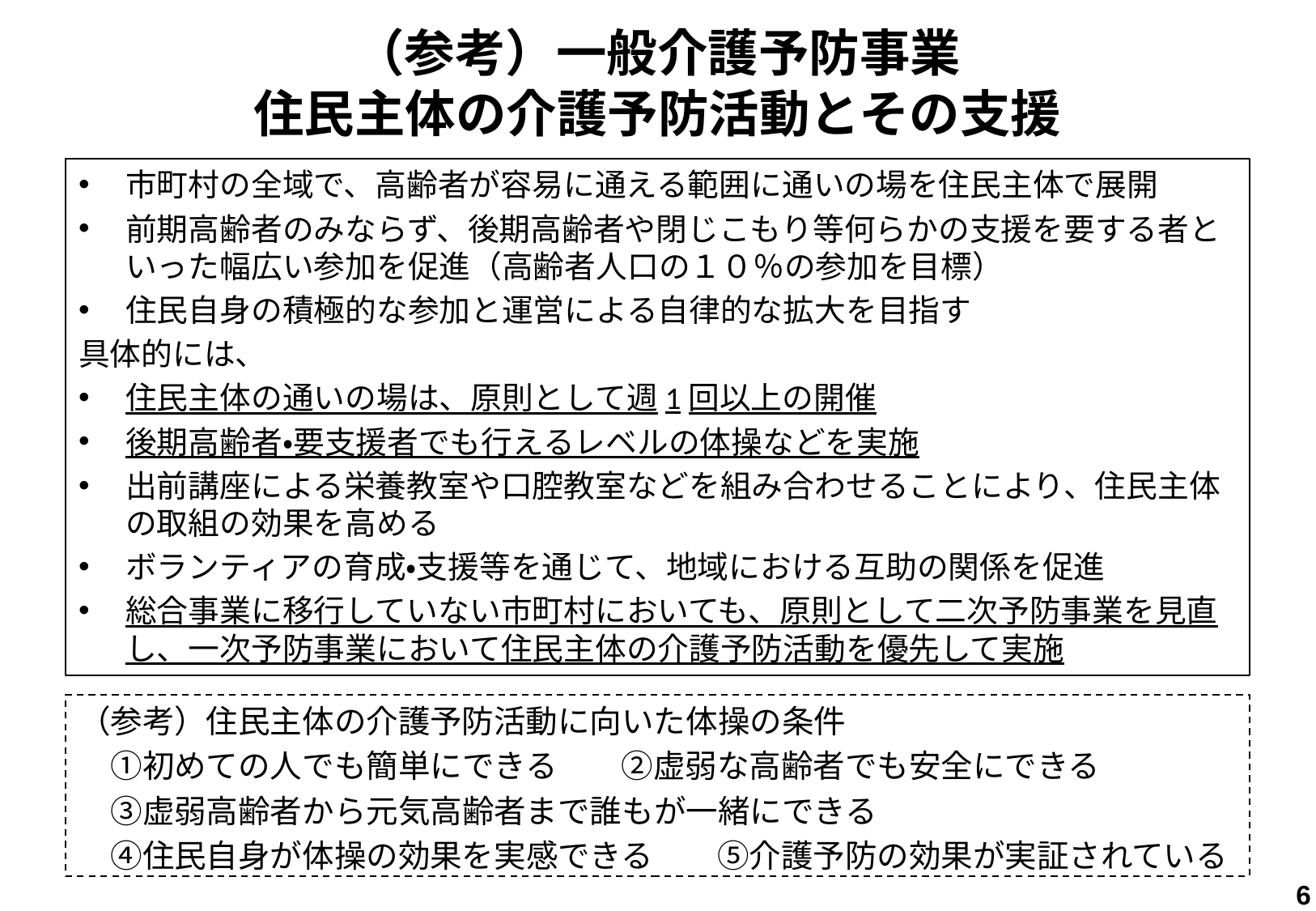

# （参考）一般介護予防事業 住民主体の介護予防活動とその支援
市町村の全域で、高齢者が容易に通える範囲に通いの場を住民主体で展開
前期高齢者のみならず、後期高齢者や閉じこもり等何らかの支援を要する者といった幅広い参加を促進（高齢者人口の１０％の参加を目標）
住民自身の積極的な参加と運営による自律的な拡大を目指す
具体的には、
住民主体の通いの場は、原則として週1回以上の開催
後期高齢者・要支援者でも行えるレベルの体操などを実施
出前講座による栄養教室や口腔教室などを組み合わせることにより、住民主体の取組の効果を高める
ボランティアの育成・支援等を通じて、地域における互助の関係を促進
総合事業に移行していない市町村においても、原則として二次予防事業を見直し、一次予防事業において住民主体の介護予防活動を優先して実施
（参考）住民主体の介護予防活動に向いた体操の条件
　①初めての人でも簡単にできる　　②虚弱な高齢者でも安全にできる
　③虚弱高齢者から元気高齢者まで誰もが一緒にできる
　④住民自身が体操の効果を実感できる　　⑤介護予防の効果が実証されている
6